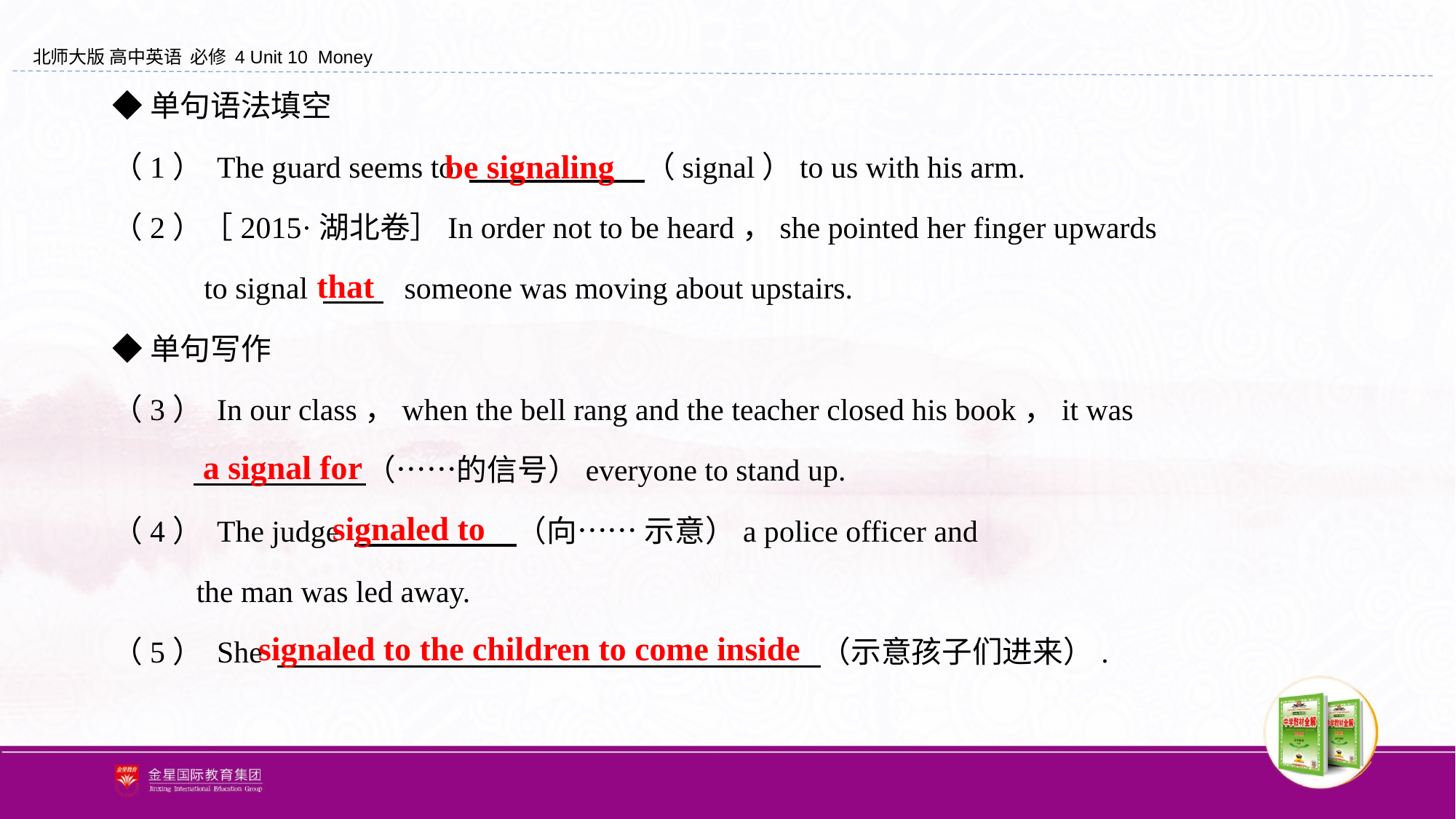

◆单句语法填空
（1） The guard seems to 　　　　        （signal）to us with his arm.
（2）［2015·湖北卷］In order not to be heard，she pointed her finger upwards
            to signal 　　  someone was moving about upstairs.
◆单句写作
（3） In our class，when the bell rang and the teacher closed his book，it was
           　　　　 　  （……的信号）everyone to stand up.
（4） The judge 　　　 　     （向…… 示意）a police officer and
           the man was led away.
（5） She 　　　　 　　　　 　　　　 　                   （示意孩子们进来）.

 be signaling
 that
 a signal for
  signaled to
 signaled to the children to come inside